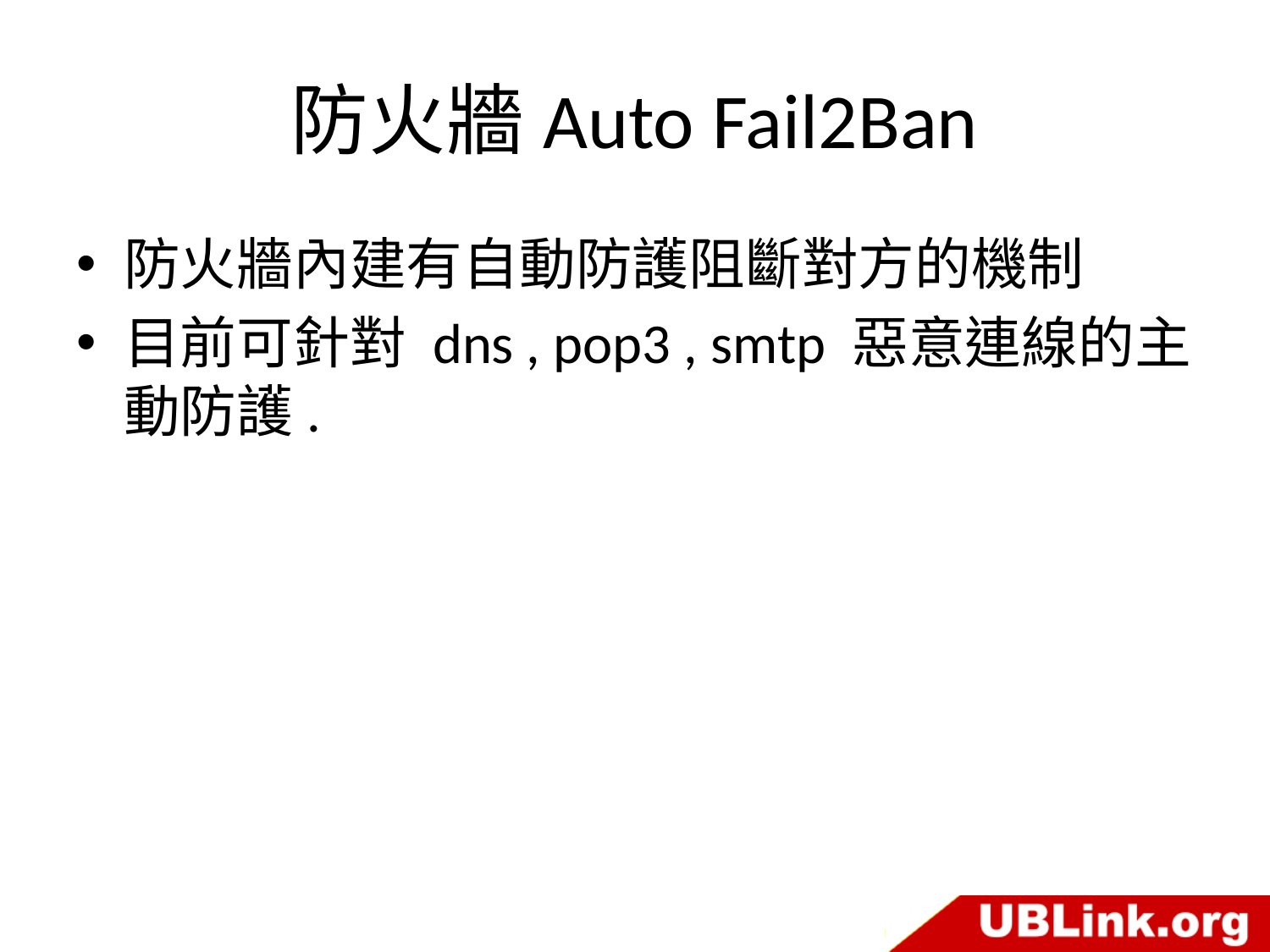

# 防火牆Auto Fail2Ban
防火牆內建有自動防護阻斷對方的機制
目前可針對 dns , pop3 , smtp 惡意連線的主動防護.